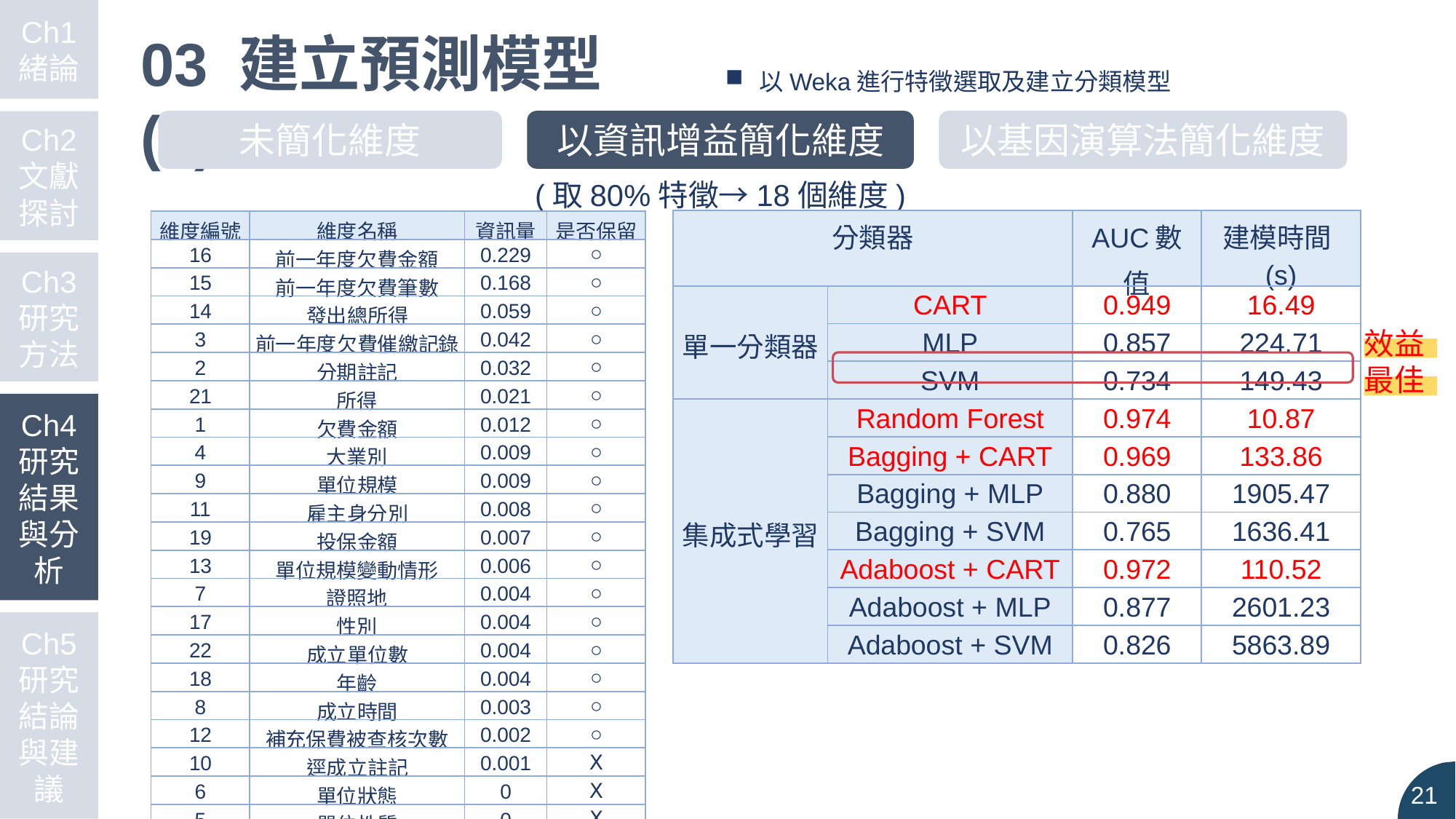

Ch1
緒論
03 建立預測模型(2)
以Weka進行特徵選取及建立分類模型
未簡化維度
以資訊增益簡化維度
以基因演算法簡化維度
Ch2
文獻探討
(取80%特徵→18個維度)
| 分類器 |  | AUC數值 | 建模時間(s) |
| --- | --- | --- | --- |
| 單一分類器 | CART | 0.949 | 16.49 |
|  | MLP | 0.857 | 224.71 |
|  | SVM | 0.734 | 149.43 |
| 集成式學習 | Random Forest | 0.974 | 10.87 |
|  | Bagging + CART | 0.969 | 133.86 |
|  | Bagging + MLP | 0.880 | 1905.47 |
|  | Bagging + SVM | 0.765 | 1636.41 |
|  | Adaboost + CART | 0.972 | 110.52 |
|  | Adaboost + MLP | 0.877 | 2601.23 |
|  | Adaboost + SVM | 0.826 | 5863.89 |
| 維度編號 | 維度名稱 | 資訊量 | 是否保留 |
| --- | --- | --- | --- |
| 16 | 前一年度欠費金額 | 0.229 | ○ |
| 15 | 前一年度欠費筆數 | 0.168 | ○ |
| 14 | 發出總所得 | 0.059 | ○ |
| 3 | 前一年度欠費催繳記錄 | 0.042 | ○ |
| 2 | 分期註記 | 0.032 | ○ |
| 21 | 所得 | 0.021 | ○ |
| 1 | 欠費金額 | 0.012 | ○ |
| 4 | 大業別 | 0.009 | ○ |
| 9 | 單位規模 | 0.009 | ○ |
| 11 | 雇主身分別 | 0.008 | ○ |
| 19 | 投保金額 | 0.007 | ○ |
| 13 | 單位規模變動情形 | 0.006 | ○ |
| 7 | 證照地 | 0.004 | ○ |
| 17 | 性別 | 0.004 | ○ |
| 22 | 成立單位數 | 0.004 | ○ |
| 18 | 年齡 | 0.004 | ○ |
| 8 | 成立時間 | 0.003 | ○ |
| 12 | 補充保費被查核次數 | 0.002 | ○ |
| 10 | 逕成立註記 | 0.001 | Ⅹ |
| 6 | 單位狀態 | 0 | Ⅹ |
| 5 | 單位性質 | 0 | Ⅹ |
| 20 | 外國人註記 | 0 | Ⅹ |
Ch3
研究方法
效益
最佳

Ch4
研究結果與分析
Ch5
研究結論與建議
21